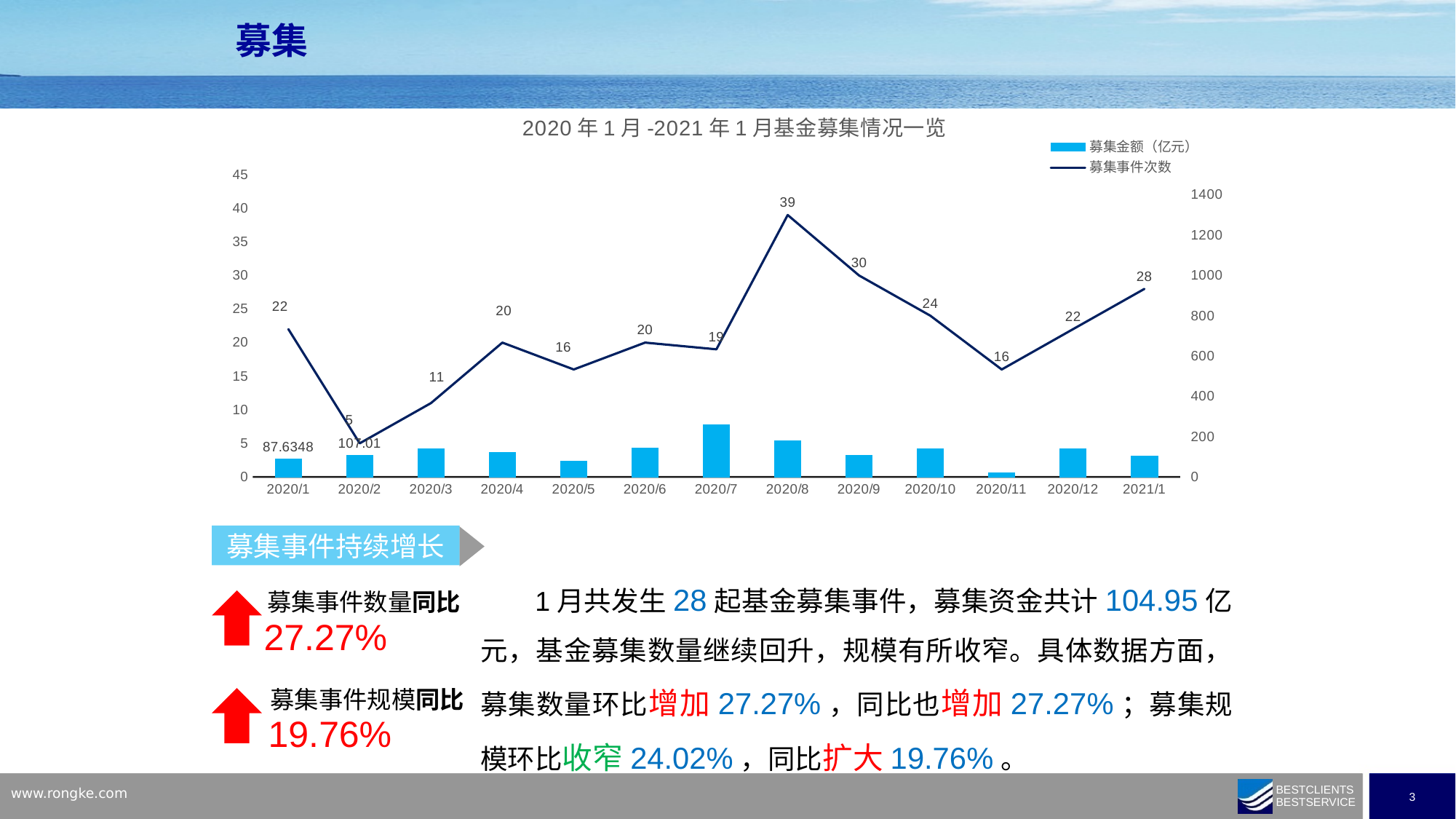

募集

### Chart: 2020年1月-2021年1月基金募集情况一览

| Category | 募集金额（亿元） | 募集事件次数 |
|---|---|---|
| 44227 | 104.9548 | 28.0 |
| 44196 | 138.13 | 22.0 |
| 44165 | 20.66 | 16.0 |
| 44135 | 140.31735 | 24.0 |
| 44104 | 105.39 | 30.0 |
| 44074 | 179.8196 | 39.0 |
| 44043 | 257.17 | 19.0 |
| 44012 | 144.8 | 20.0 |
| 43982 | 78.091201 | 16.0 |
| 43951 | 120.3 | 20.0 |
| 43921 | 139.228 | 11.0 |
| 43890 | 107.01 | 5.0 |
| 43861 | 87.6348 | 22.0 |
募集事件持续增长

1月共发生28起基金募集事件，募集资金共计104.95亿元，基金募集数量继续回升，规模有所收窄。具体数据方面，募集数量环比增加27.27%，同比也增加27.27%；募集规模环比收窄24.02%，同比扩大19.76%。
募集事件数量同比

27.27%
募集事件规模同比

19.76%